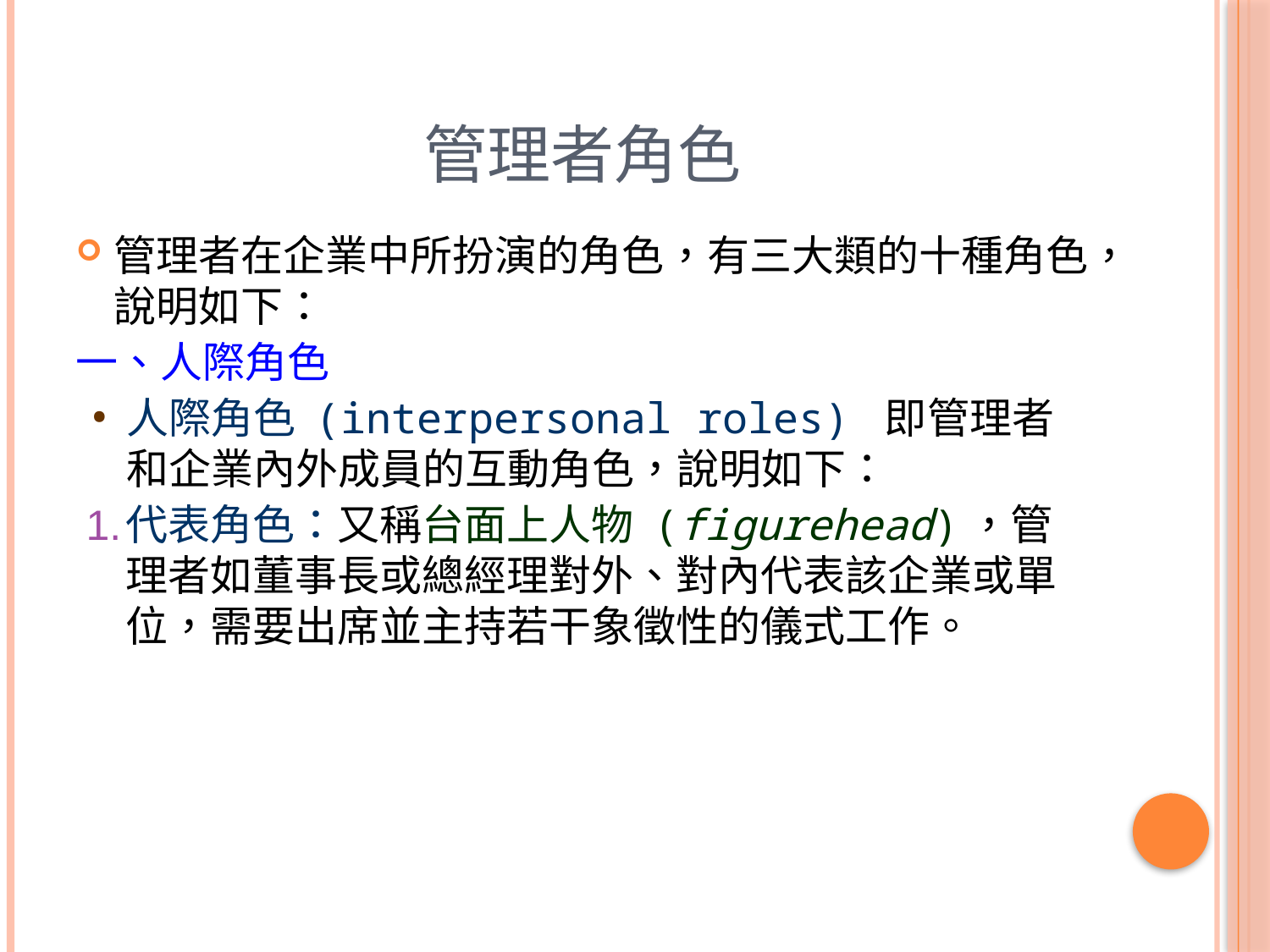

# 管理者角色
管理者在企業中所扮演的角色，有三大類的十種角色，說明如下：
一、人際角色
人際角色 (interpersonal roles) 即管理者和企業內外成員的互動角色，說明如下：
代表角色：又稱台面上人物 (figurehead)，管理者如董事長或總經理對外、對內代表該企業或單位，需要出席並主持若干象徵性的儀式工作。